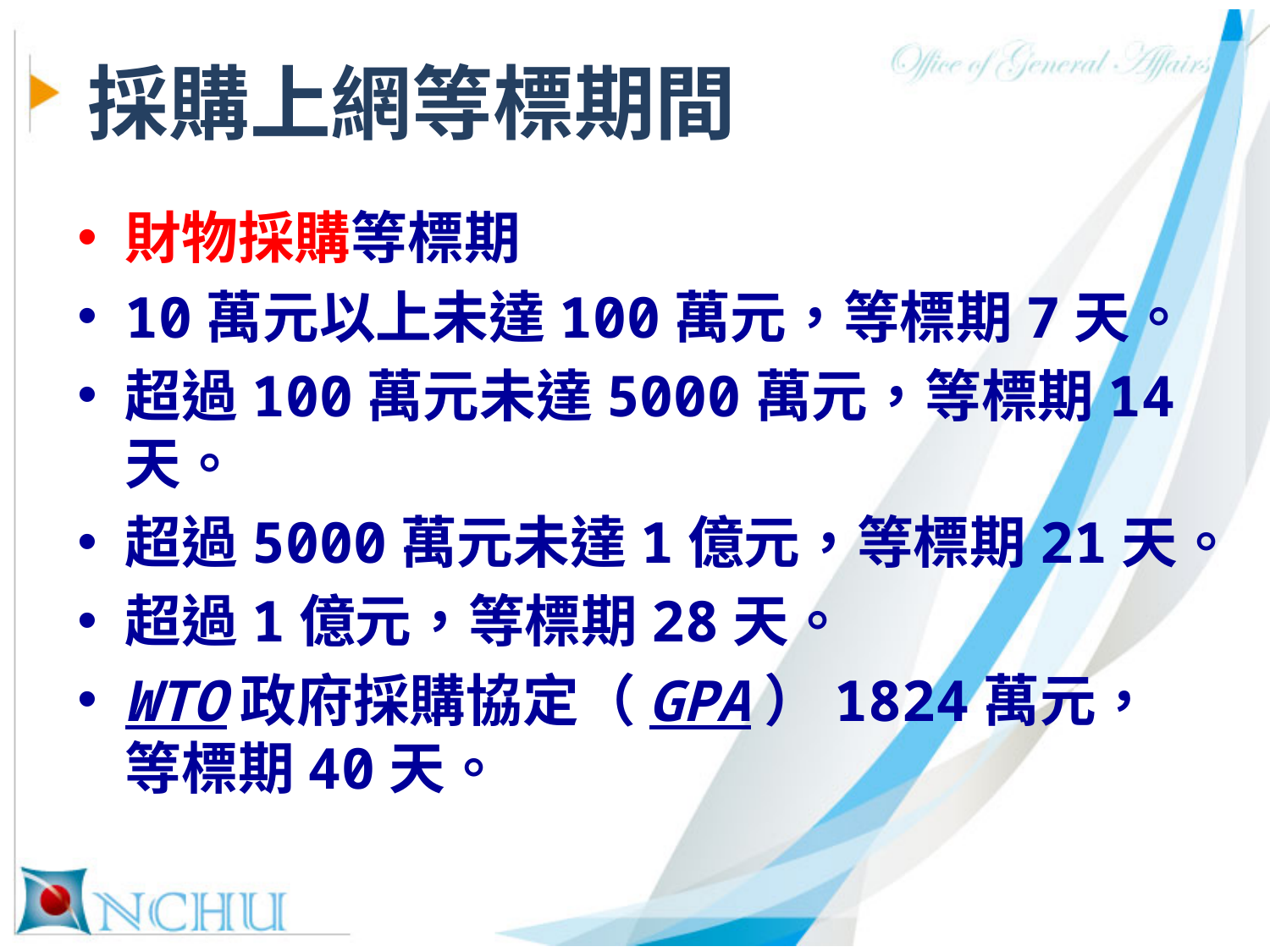

# 採購上網等標期間
財物採購等標期
10萬元以上未達100萬元，等標期7天。
超過100萬元未達5000萬元，等標期14天。
超過5000萬元未達1億元，等標期21天。
超過1億元，等標期28天。
WTO政府採購協定（GPA）1824萬元，等標期40天。